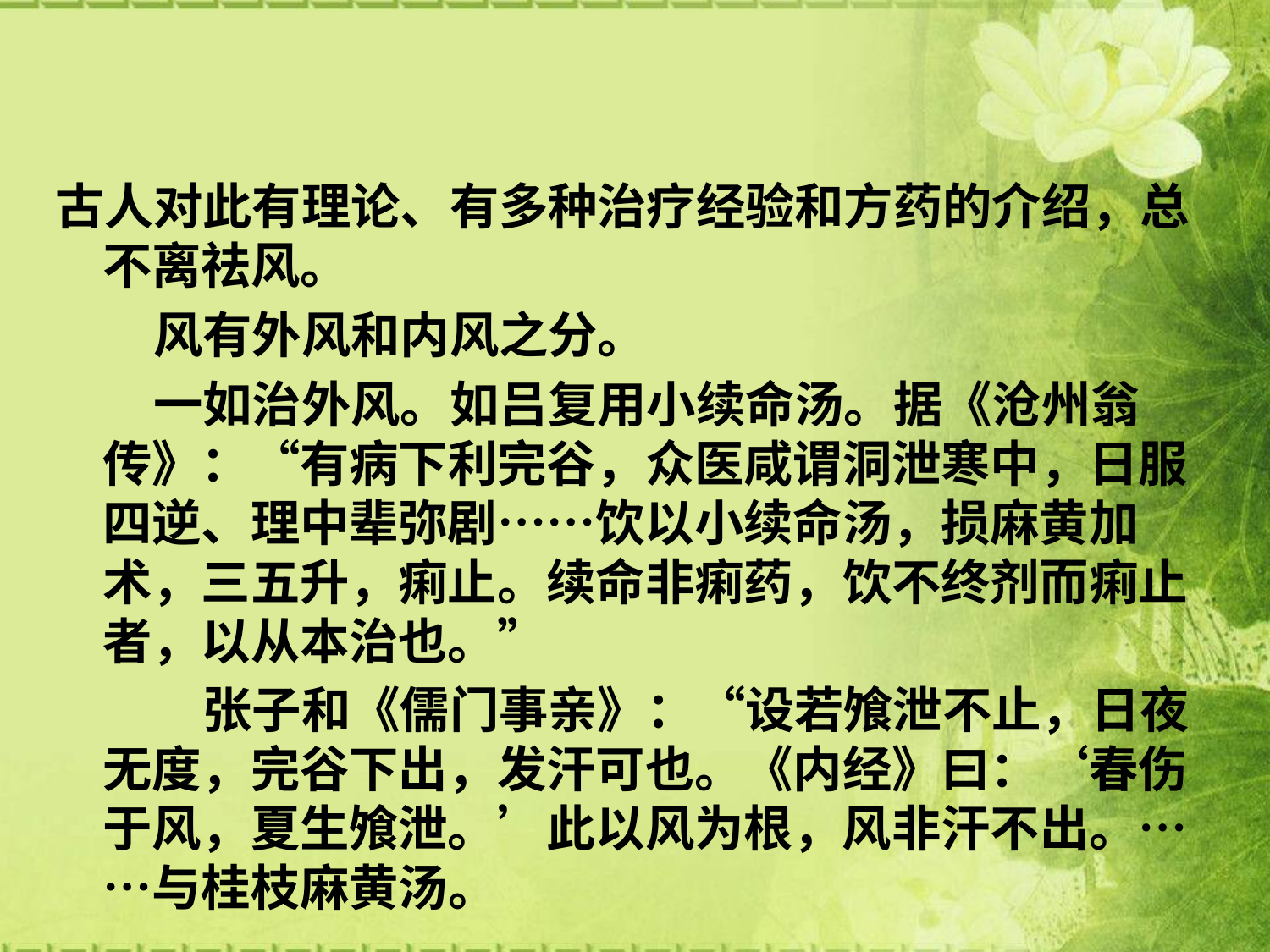

古人对此有理论、有多种治疗经验和方药的介绍，总不离祛风。
　　风有外风和内风之分。
　　一如治外风。如吕复用小续命汤。据《沧州翁传》：“有病下利完谷，众医咸谓洞泄寒中，日服四逆、理中辈弥剧……饮以小续命汤，损麻黄加术，三五升，痢止。续命非痢药，饮不终剂而痢止者，以从本治也。”
　　　张子和《儒门事亲》：“设若飧泄不止，日夜无度，完谷下出，发汗可也。《内经》曰：‘春伤于风，夏生飧泄。’此以风为根，风非汗不出。……与桂枝麻黄汤。